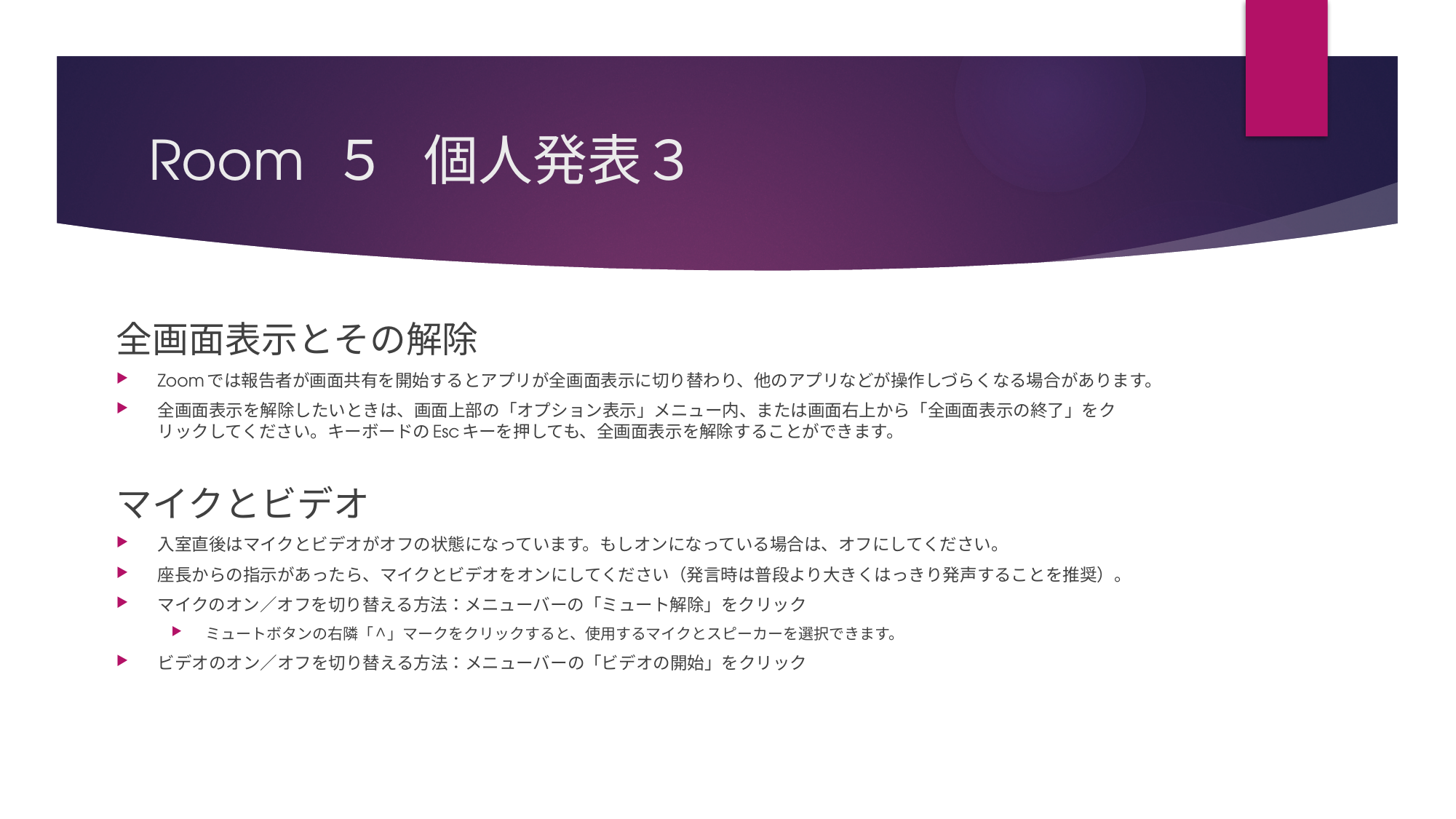

# Room ５   個人発表３
全画面表示とその解除
Zoomでは報告者が画面共有を開始するとアプリが全画面表示に切り替わり、他のアプリなどが操作しづらくなる場合があります。
全画面表示を解除したいときは、画面上部の「オプション表示」メニュー内、または画面右上から「全画面表示の終了」をクリックしてください。キーボードのEscキーを押しても、全画面表示を解除することができます。

マイクとビデオ
入室直後はマイクとビデオがオフの状態になっています。もしオンになっている場合は、オフにしてください。
座長からの指示があったら、マイクとビデオをオンにしてください（発言時は普段より大きくはっきり発声することを推奨）。
マイクのオン／オフを切り替える方法：メニューバーの「ミュート解除」をクリック
ミュートボタンの右隣「^」マークをクリックすると、使用するマイクとスピーカーを選択できます。
ビデオのオン／オフを切り替える方法：メニューバーの「ビデオの開始」をクリック